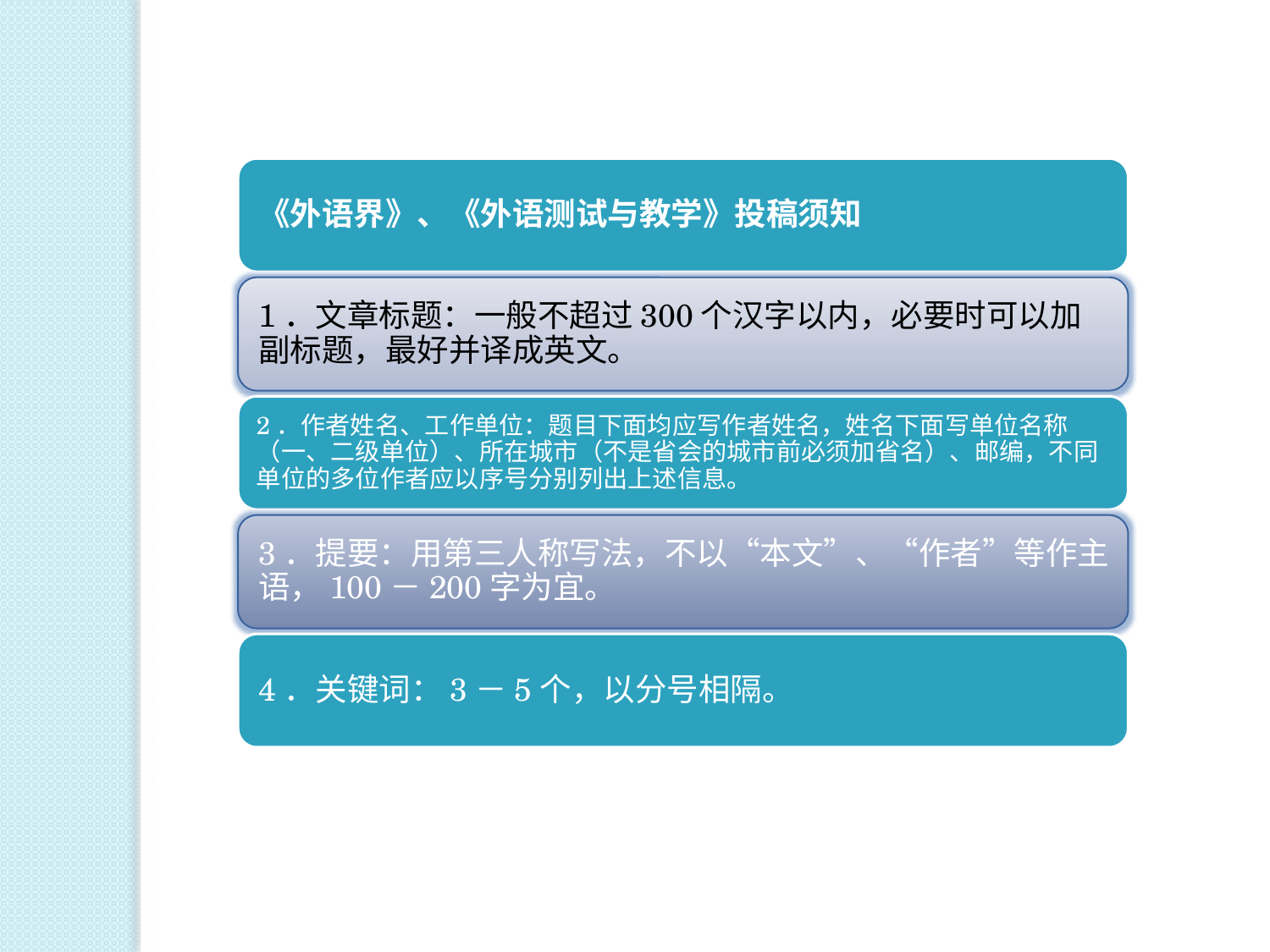

《外语界》、《外语测试与教学》投稿须知
1．文章标题：一般不超过300个汉字以内，必要时可以加副标题，最好并译成英文。
2．作者姓名、工作单位：题目下面均应写作者姓名，姓名下面写单位名称（一、二级单位）、所在城市（不是省会的城市前必须加省名）、邮编，不同单位的多位作者应以序号分别列出上述信息。
3．提要：用第三人称写法，不以“本文”、“作者”等作主语，100－200字为宜。
4．关键词：3－5个，以分号相隔。